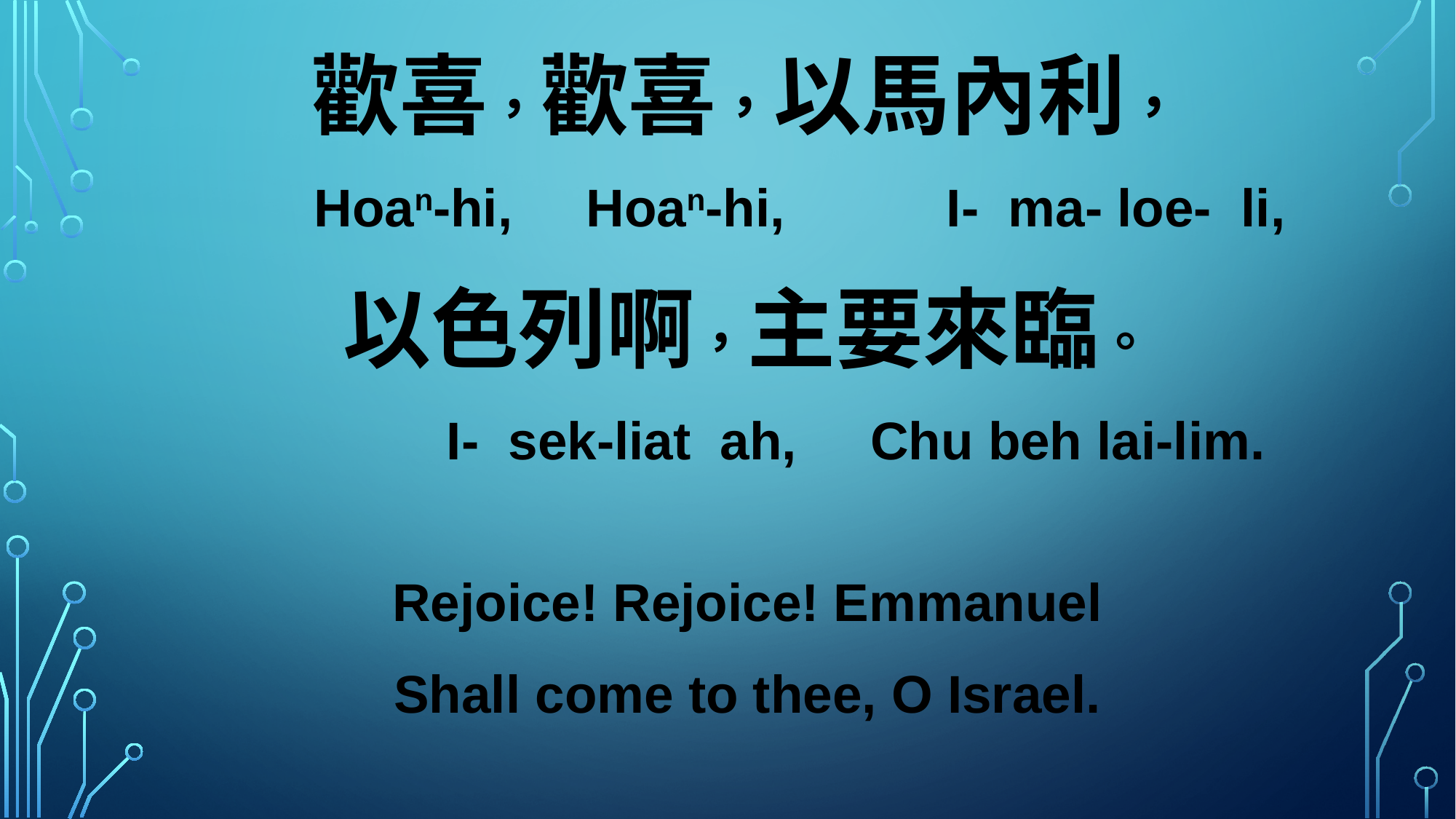

歡喜，歡喜，以馬內利，
        Hoan-hi,     Hoan-hi,           I-  ma- loe-  li,
以色列啊，主要來臨。
                 I-  sek-liat  ah,     Chu beh lai-lim.

Rejoice! Rejoice! Emmanuel
Shall come to thee, O Israel.